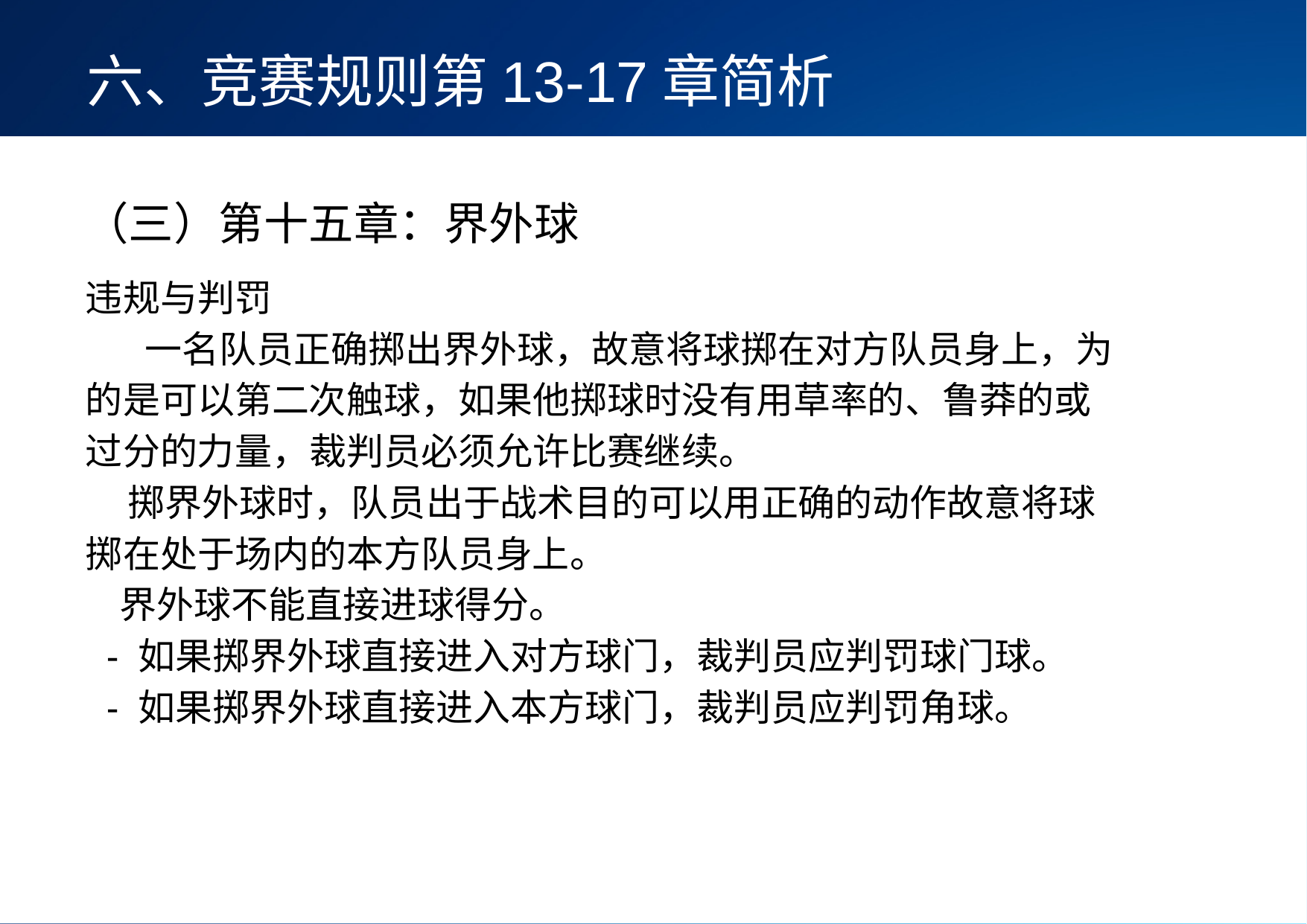

六、竞赛规则第13-17章简析

（三）第十五章：界外球
违规与判罚
      一名队员正确掷出界外球，故意将球掷在对方队员身上，为的是可以第二次触球，如果他掷球时没有用草率的、鲁莽的或过分的力量，裁判员必须允许比赛继续。
    掷界外球时，队员出于战术目的可以用正确的动作故意将球掷在处于场内的本方队员身上。
   界外球不能直接进球得分。
  - 如果掷界外球直接进入对方球门，裁判员应判罚球门球。
  - 如果掷界外球直接进入本方球门，裁判员应判罚角球。